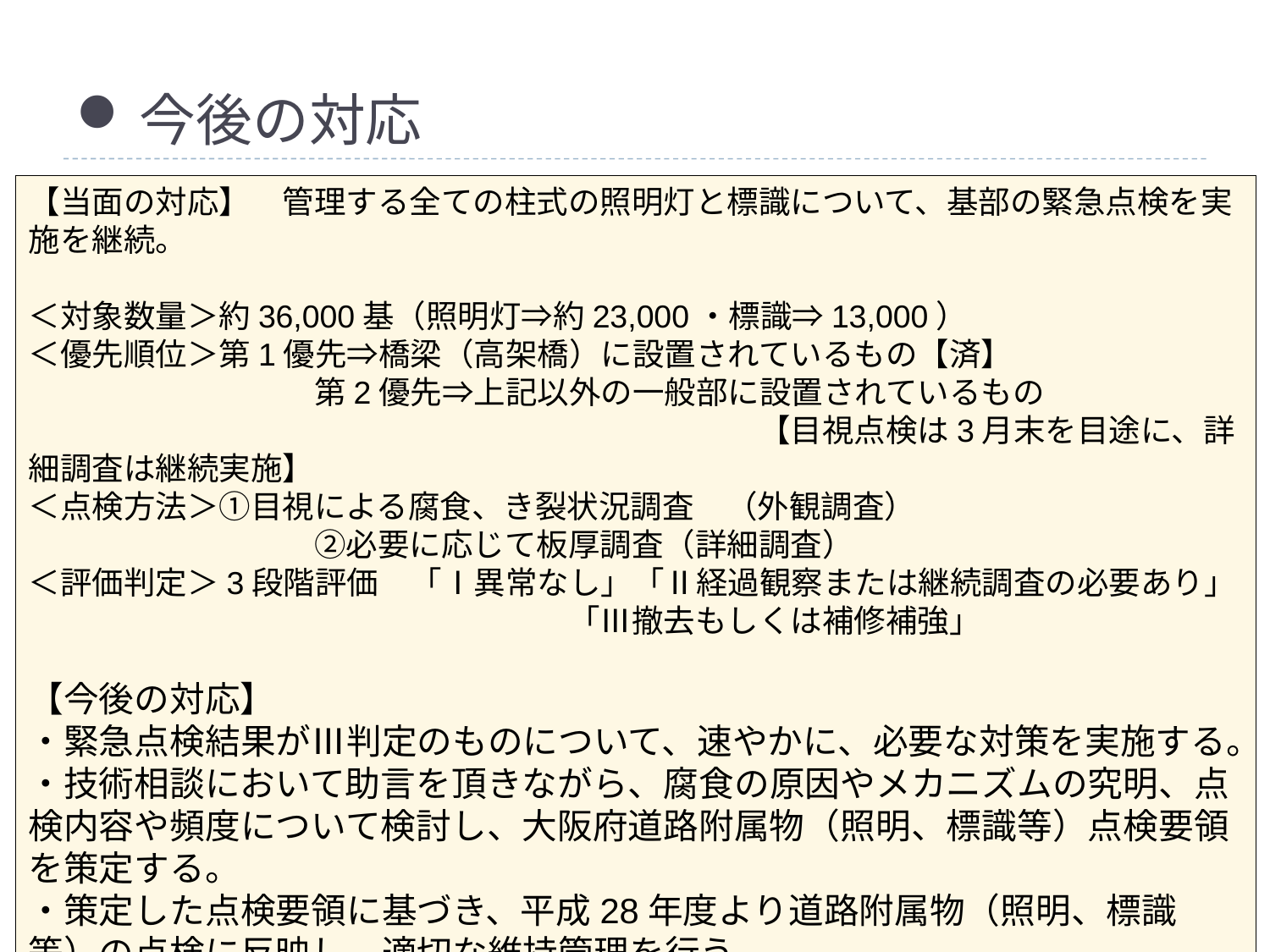

# 今後の対応
【当面の対応】　管理する全ての柱式の照明灯と標識について、基部の緊急点検を実施を継続。

＜対象数量＞約36,000基（照明灯⇒約23,000・標識⇒13,000）
＜優先順位＞第1優先⇒橋梁（高架橋）に設置されているもの【済】
　　　　　　　　　第2優先⇒上記以外の一般部に設置されているもの
　　　　　　　　　　　　　　　　　　　　　　　【目視点検は3月末を目途に、詳細調査は継続実施】
＜点検方法＞①目視による腐食、き裂状況調査　（外観調査）
　　　　　　　　　②必要に応じて板厚調査（詳細調査）
＜評価判定＞3段階評価　「Ⅰ異常なし」「Ⅱ経過観察または継続調査の必要あり」
　　　　　　　　　　　　　　　　　「Ⅲ撤去もしくは補修補強」

【今後の対応】
・緊急点検結果がⅢ判定のものについて、速やかに、必要な対策を実施する。
・技術相談において助言を頂きながら、腐食の原因やメカニズムの究明、点検内容や頻度について検討し、大阪府道路附属物（照明、標識等）点検要領を策定する。
・策定した点検要領に基づき、平成28年度より道路附属物（照明、標識等）の点検に反映し、適切な維持管理を行う。
資料２
4